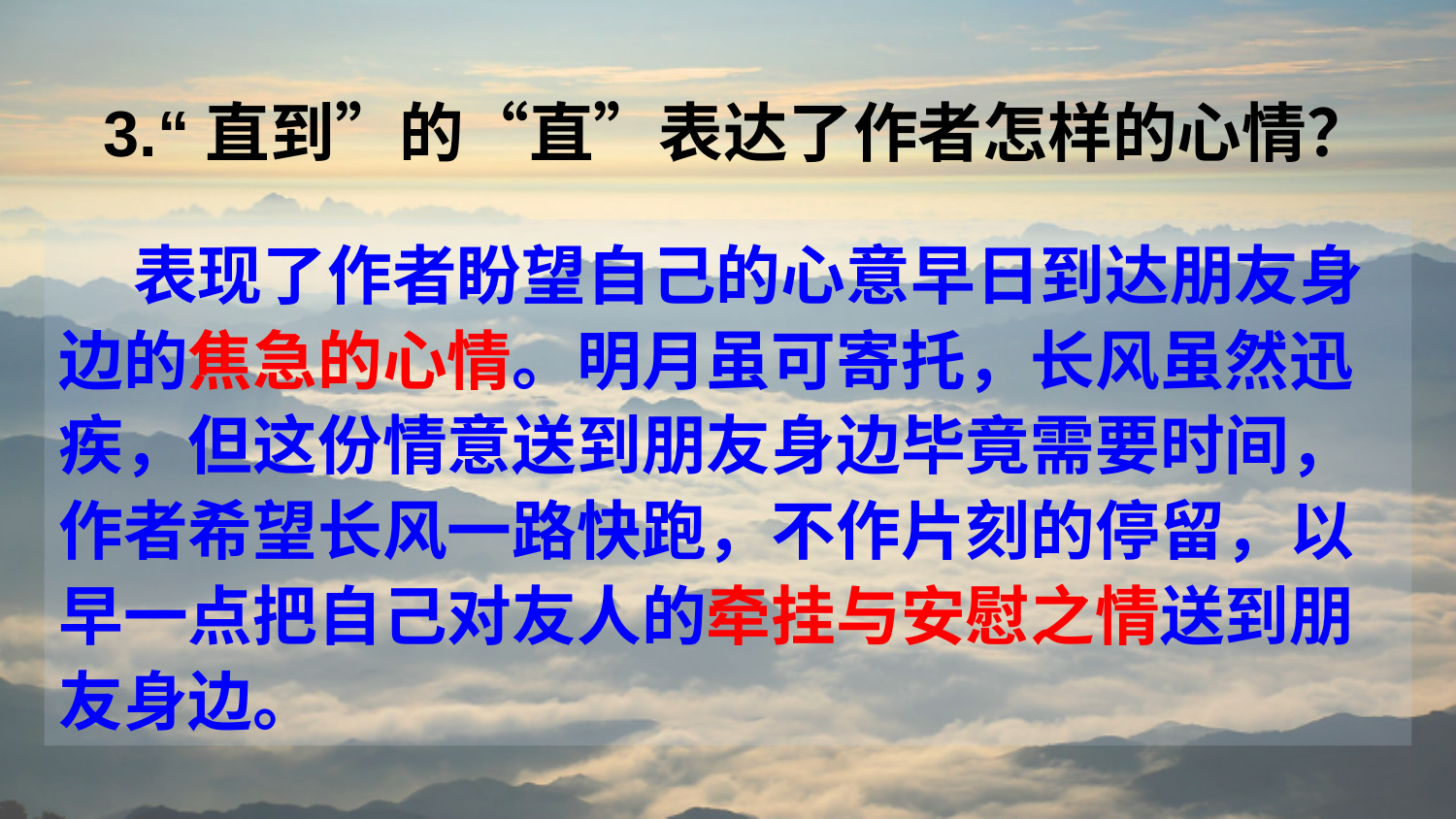

3.“直到”的“直”表达了作者怎样的心情？
    表现了作者盼望自己的心意早日到达朋友身边的焦急的心情。明月虽可寄托，长风虽然迅疾，但这份情意送到朋友身边毕竟需要时间，作者希望长风一路快跑，不作片刻的停留，以早一点把自己对友人的牵挂与安慰之情送到朋友身边。